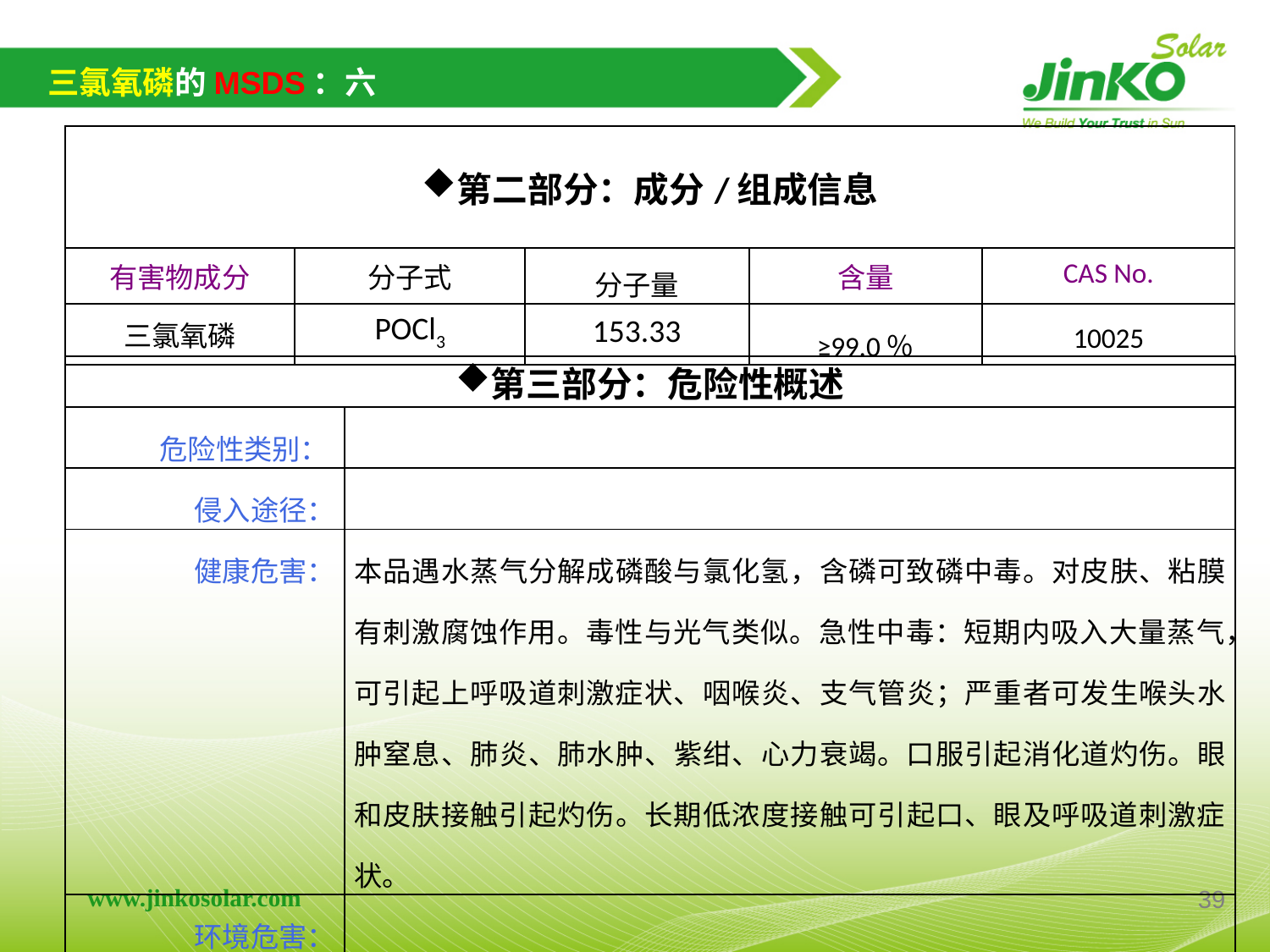

三氯氧磷的MSDS：六
| 第二部分：成分/组成信息 |  |  |  |  |
| --- | --- | --- | --- | --- |
| 有害物成分 | 分子式 | 分子量 | 含量 | CAS No. |
| 三氯氧磷 | POCl3 | 153.33 | ≥99.0％ | 10025 |
| 第三部分：危险性概述 |  |
| --- | --- |
| 危险性类别： |  |
| 侵入途径： |  |
| 健康危害： | 本品遇水蒸气分解成磷酸与氯化氢，含磷可致磷中毒。对皮肤、粘膜有刺激腐蚀作用。毒性与光气类似。急性中毒：短期内吸入大量蒸气，可引起上呼吸道刺激症状、咽喉炎、支气管炎；严重者可发生喉头水肿窒息、肺炎、肺水肿、紫绀、心力衰竭。口服引起消化道灼伤。眼和皮肤接触引起灼伤。长期低浓度接触可引起口、眼及呼吸道刺激症状。 |
| 环境危害： |  |
| 燃爆危险： | 本品不燃，具强腐蚀性、强刺激性，可致人体灼伤。 |